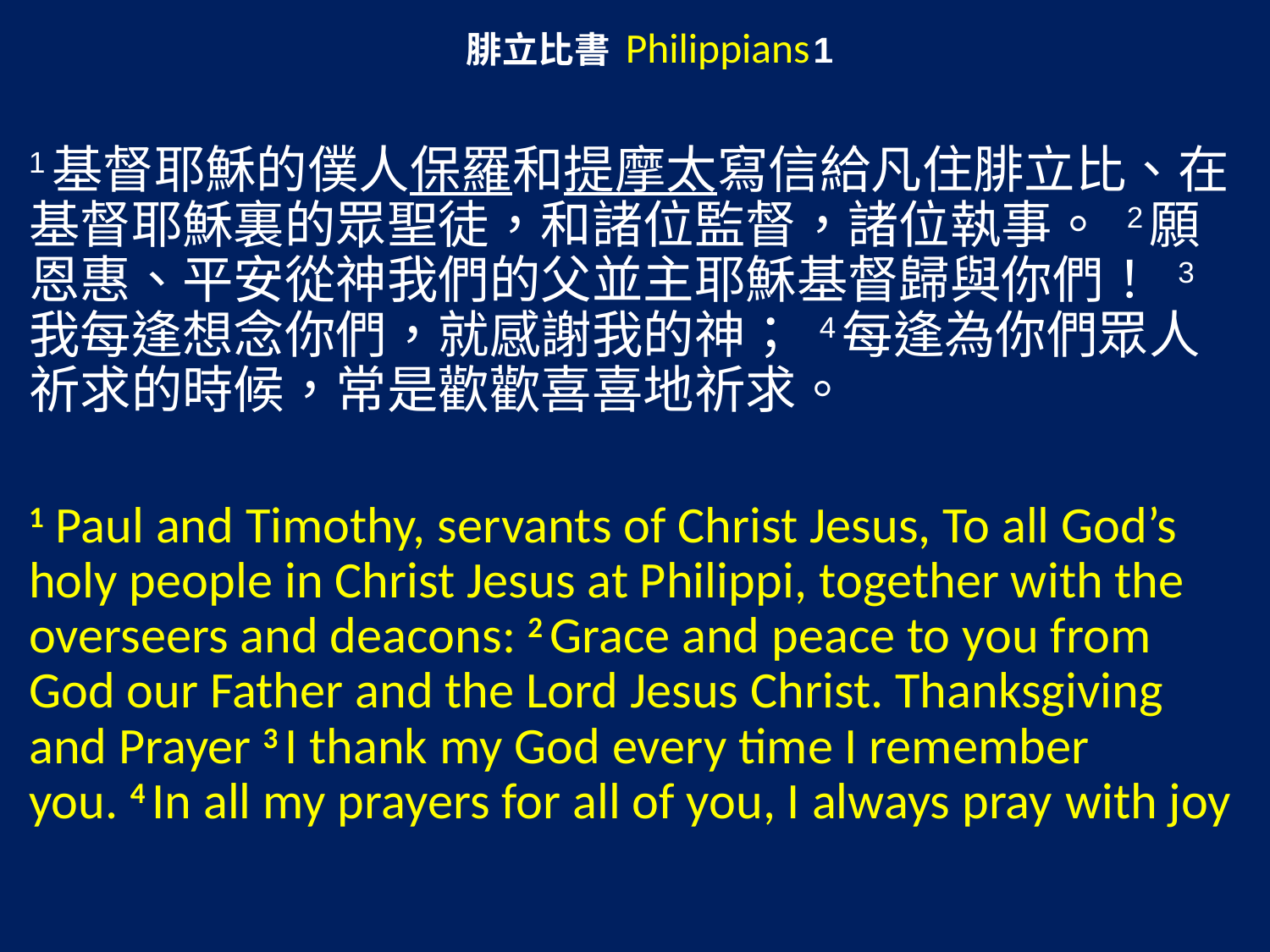

# 腓立比書 Philippians 1
1基督耶穌的僕人保羅和提摩太寫信給凡住腓立比、在基督耶穌裏的眾聖徒，和諸位監督，諸位執事。 2願恩惠、平安從神我們的父並主耶穌基督歸與你們！ 3我每逢想念你們，就感謝我的神； 4每逢為你們眾人祈求的時候，常是歡歡喜喜地祈求。

1 Paul and Timothy, servants of Christ Jesus, To all God’s holy people in Christ Jesus at Philippi, together with the overseers and deacons: 2 Grace and peace to you from God our Father and the Lord Jesus Christ. Thanksgiving and Prayer 3 I thank my God every time I remember you. 4 In all my prayers for all of you, I always pray with joy